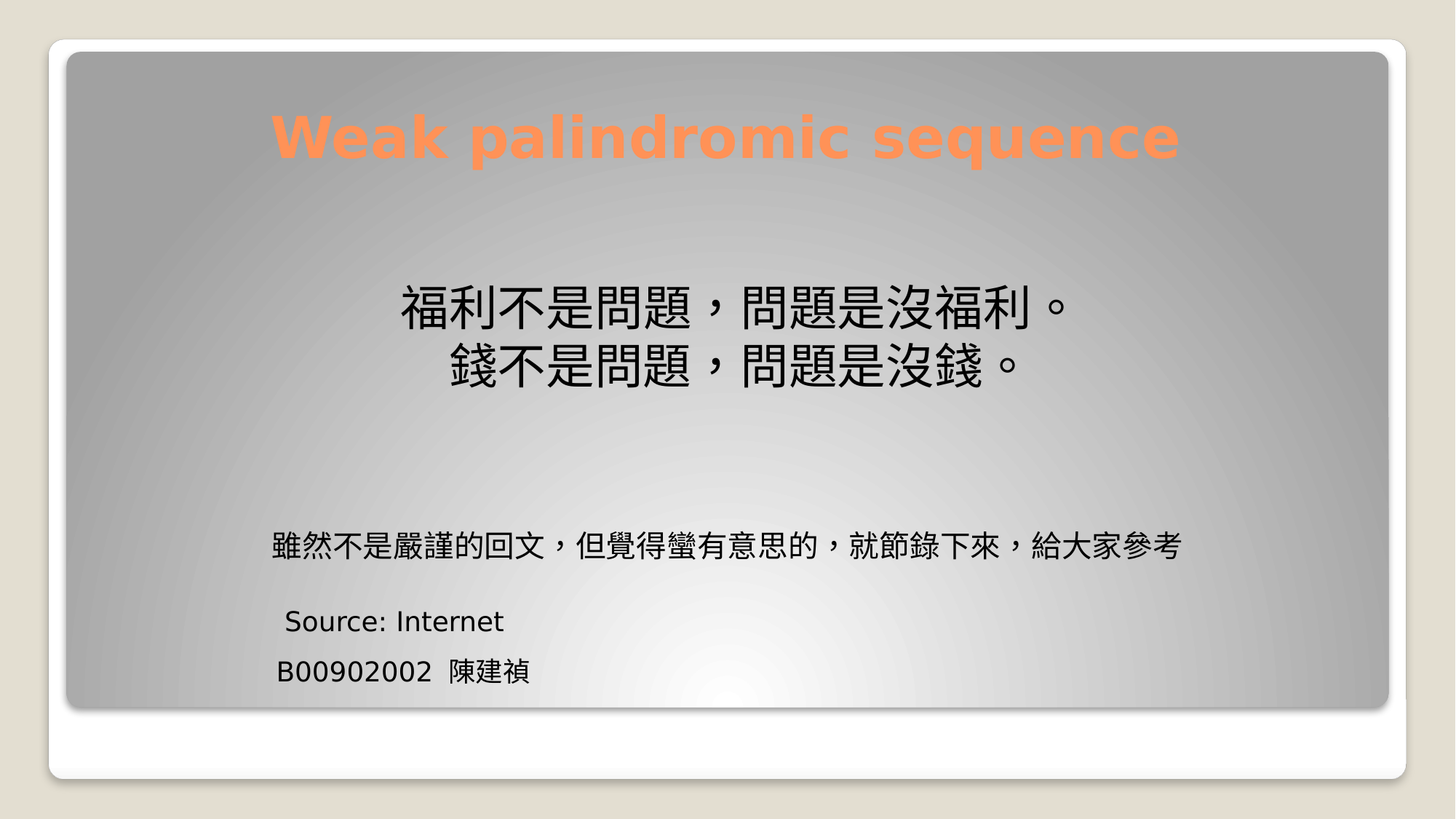

# Weak palindromic sequence
福利不是問題，問題是沒福利。
錢不是問題，問題是沒錢。
雖然不是嚴謹的回文，但覺得蠻有意思的，就節錄下來，給大家參考
Source: Internet
B00902002 陳建禎